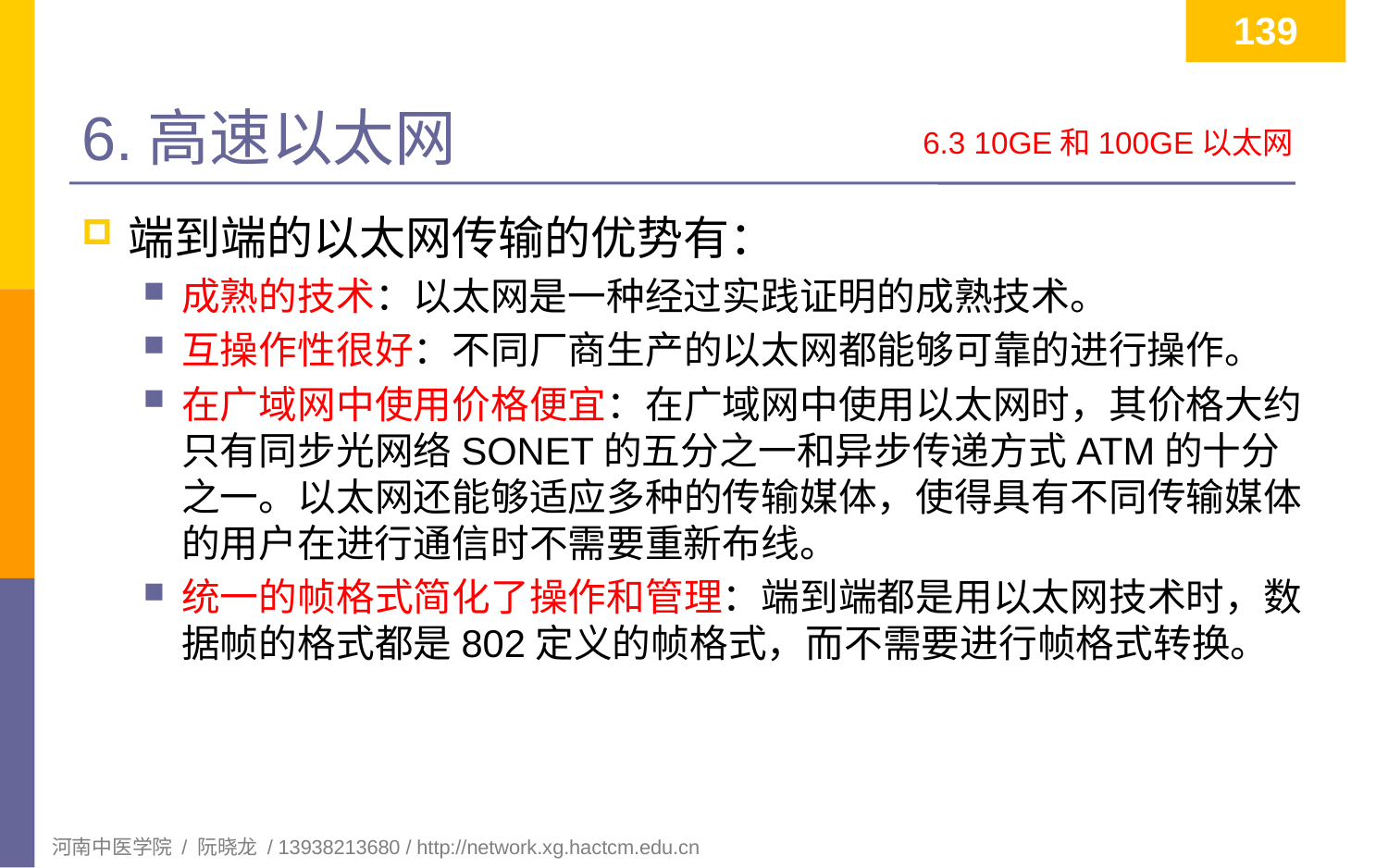

139
# 6.高速以太网
6.3 10GE和100GE以太网
端到端的以太网传输的优势有：
成熟的技术：以太网是一种经过实践证明的成熟技术。
互操作性很好：不同厂商生产的以太网都能够可靠的进行操作。
在广域网中使用价格便宜：在广域网中使用以太网时，其价格大约只有同步光网络SONET的五分之一和异步传递方式ATM的十分之一。以太网还能够适应多种的传输媒体，使得具有不同传输媒体的用户在进行通信时不需要重新布线。
统一的帧格式简化了操作和管理：端到端都是用以太网技术时，数据帧的格式都是802定义的帧格式，而不需要进行帧格式转换。